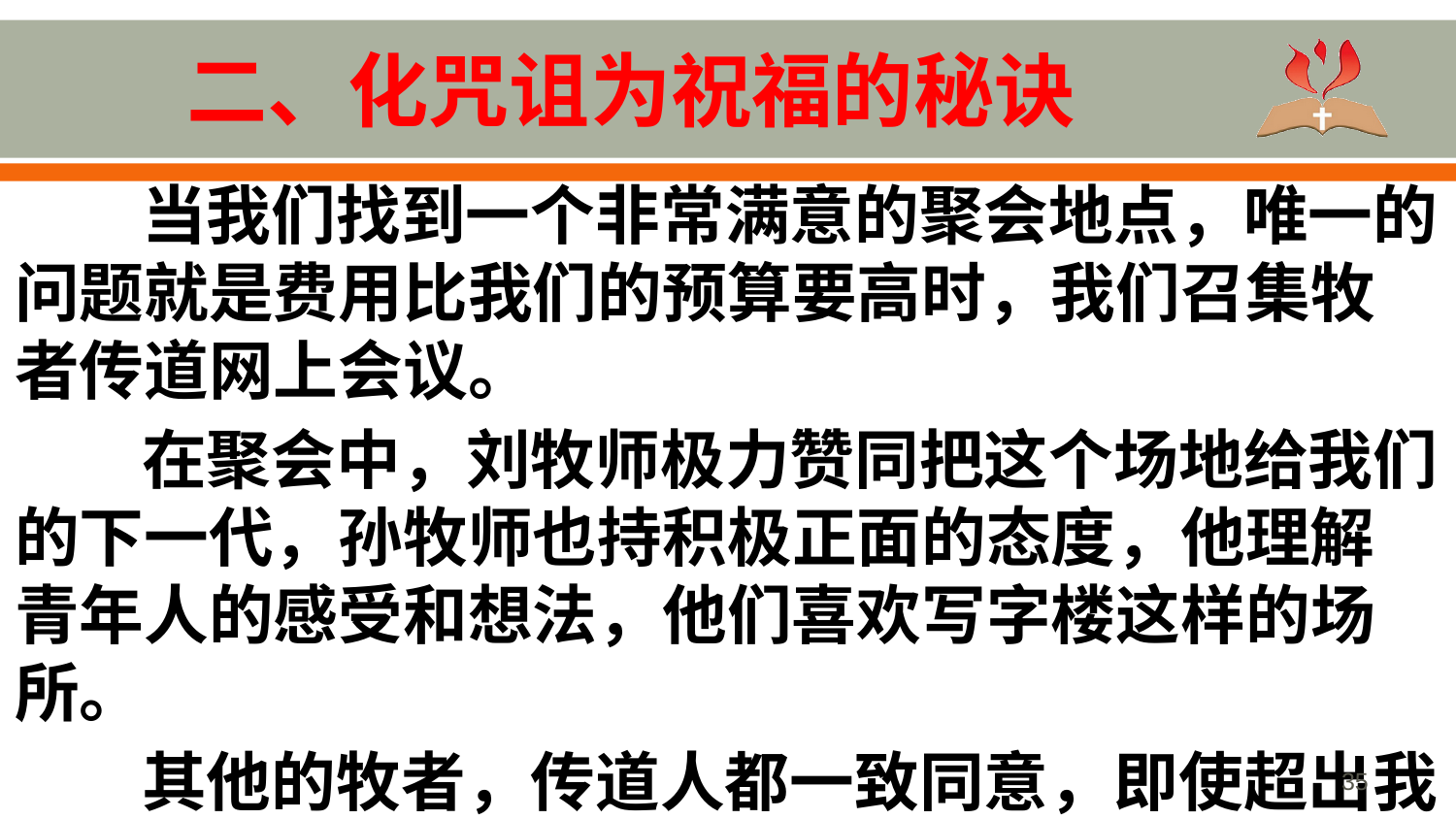

# 二、化咒诅为祝福的秘诀
当我们找到一个非常满意的聚会地点，唯一的问题就是费用比我们的预算要高时，我们召集牧者传道网上会议。
在聚会中，刘牧师极力赞同把这个场地给我们的下一代，孙牧师也持积极正面的态度，他理解青年人的感受和想法，他们喜欢写字楼这样的场所。
其他的牧者，传道人都一致同意，即使超出我们的预算，也要为下一代预备一个满意的聚会场所。

35